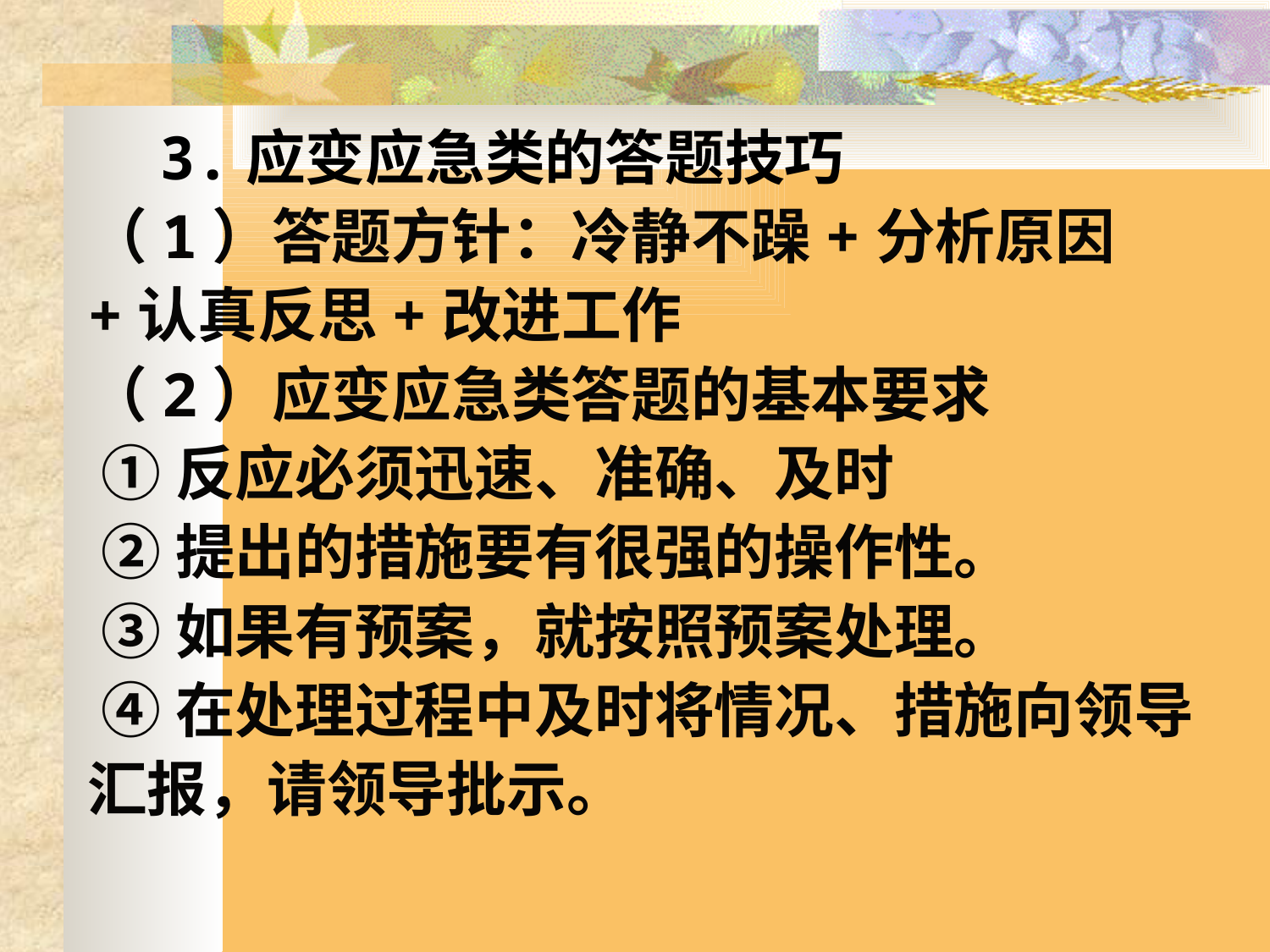

3.应变应急类的答题技巧
（1）答题方针：冷静不躁+分析原因+认真反思+改进工作
（2）应变应急类答题的基本要求
 ①反应必须迅速、准确、及时
 ②提出的措施要有很强的操作性。
 ③如果有预案，就按照预案处理。
 ④在处理过程中及时将情况、措施向领导汇报，请领导批示。